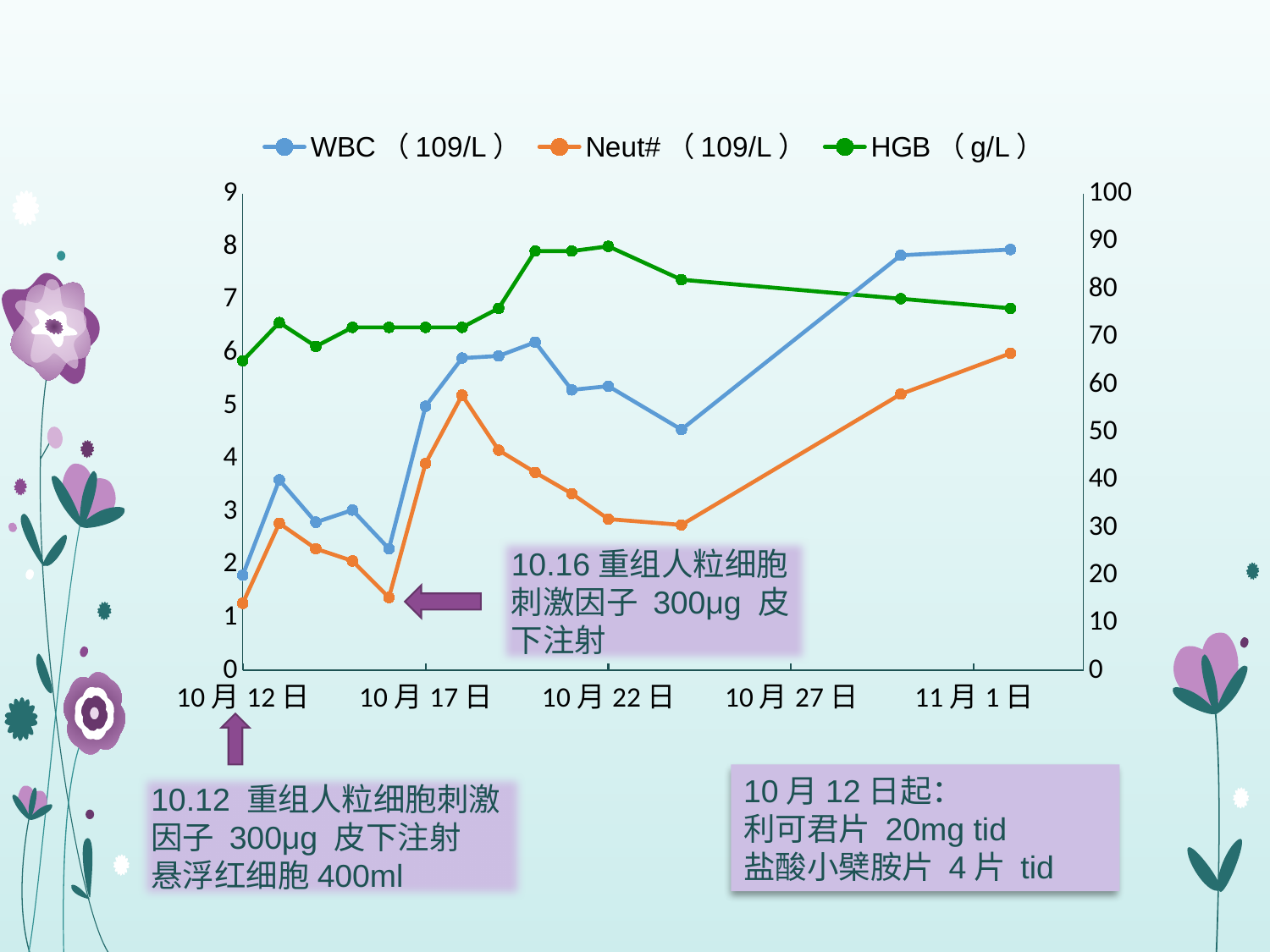

### Chart

| Category | WBC（109/L） | Neut#（109/L） | HGB（g/L） |
|---|---|---|---|
10.16重组人粒细胞刺激因子 300μg 皮下注射

10.12 重组人粒细胞刺激因子 300μg 皮下注射
悬浮红细胞400ml
10月12日起：
利可君片 20mg tid
盐酸小檗胺片 4片 tid